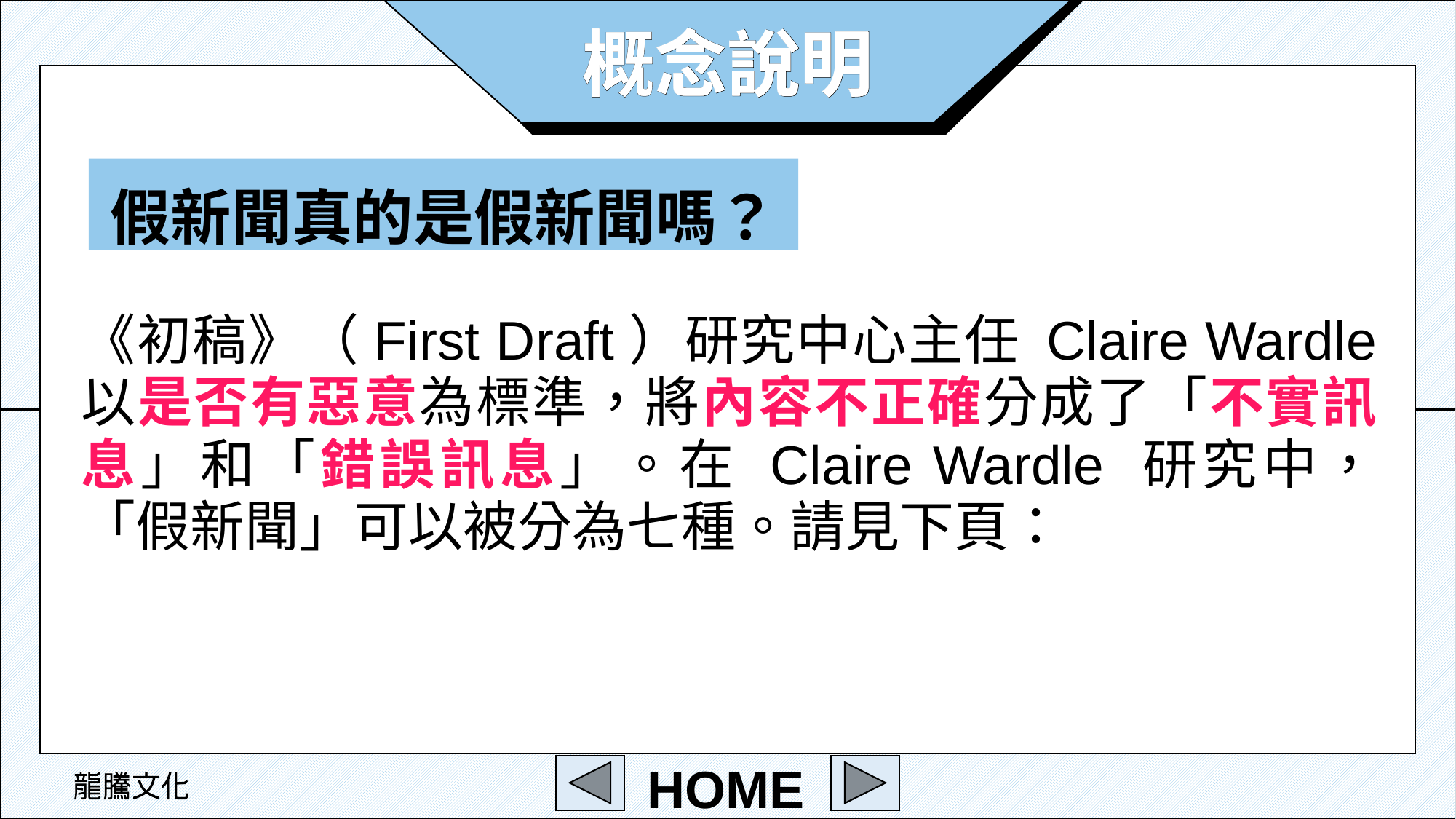

假新聞真的是假新聞嗎？
《初稿》（First Draft）研究中心主任 Claire Wardle 以是否有惡意為標準，將內容不正確分成了「不實訊息」和「錯誤訊息」。在 Claire Wardle 研究中，「假新聞」可以被分為七種。請見下頁：